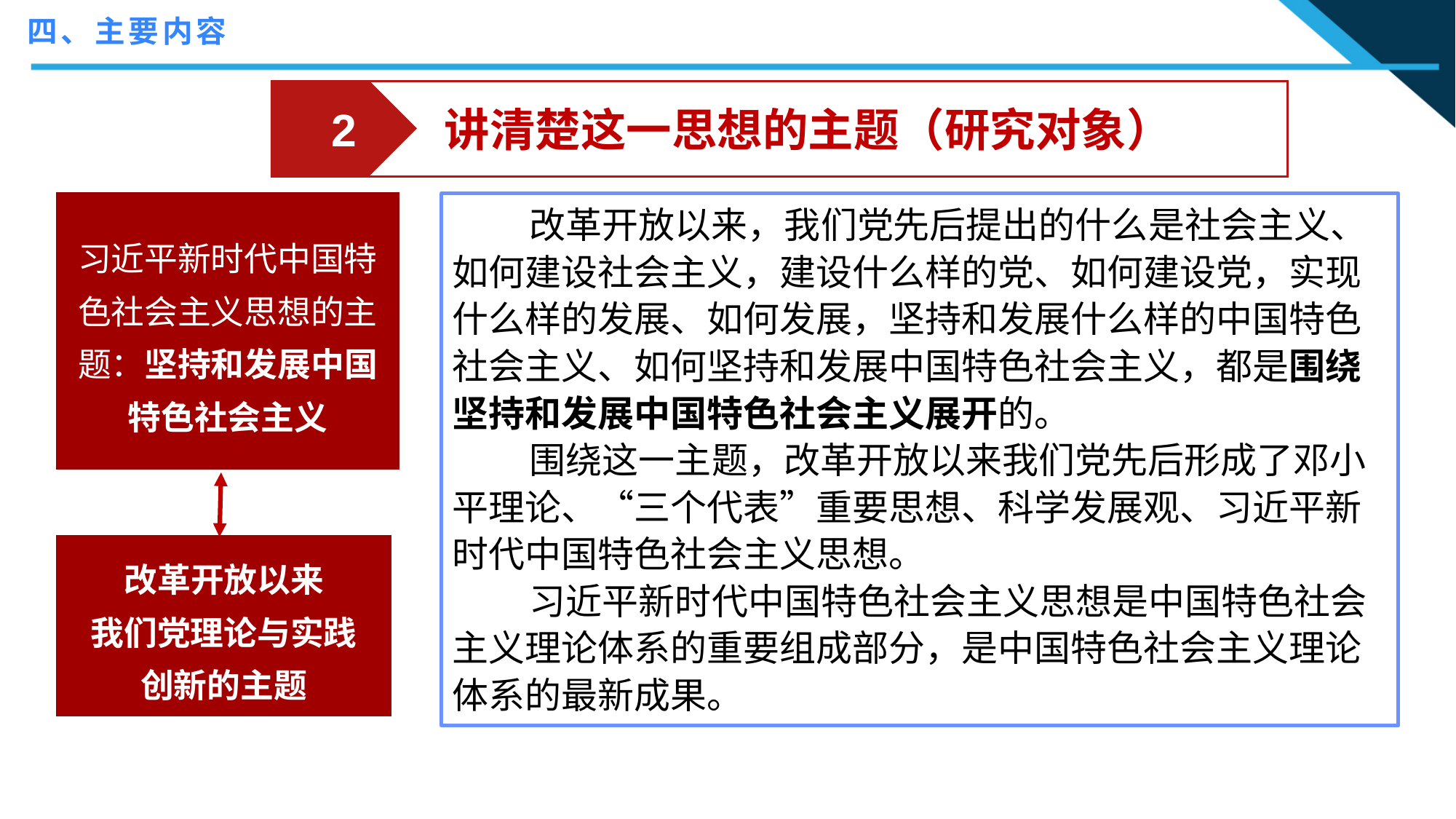

四、主要内容

  2
讲清楚这一思想的主题（研究对象）
习近平新时代中国特色社会主义思想的主题：坚持和发展中国特色社会主义
改革开放以来，我们党先后提出的什么是社会主义、如何建设社会主义，建设什么样的党、如何建设党，实现什么样的发展、如何发展，坚持和发展什么样的中国特色社会主义、如何坚持和发展中国特色社会主义，都是围绕坚持和发展中国特色社会主义展开的。
围绕这一主题，改革开放以来我们党先后形成了邓小平理论、“三个代表”重要思想、科学发展观、习近平新时代中国特色社会主义思想。
习近平新时代中国特色社会主义思想是中国特色社会主义理论体系的重要组成部分，是中国特色社会主义理论体系的最新成果。
“马克思主义是我们立党立国的根本指导思想，也是我国大学最鲜亮的底色。”
——习近平
改革开放以来
我们党理论与实践
创新的主题